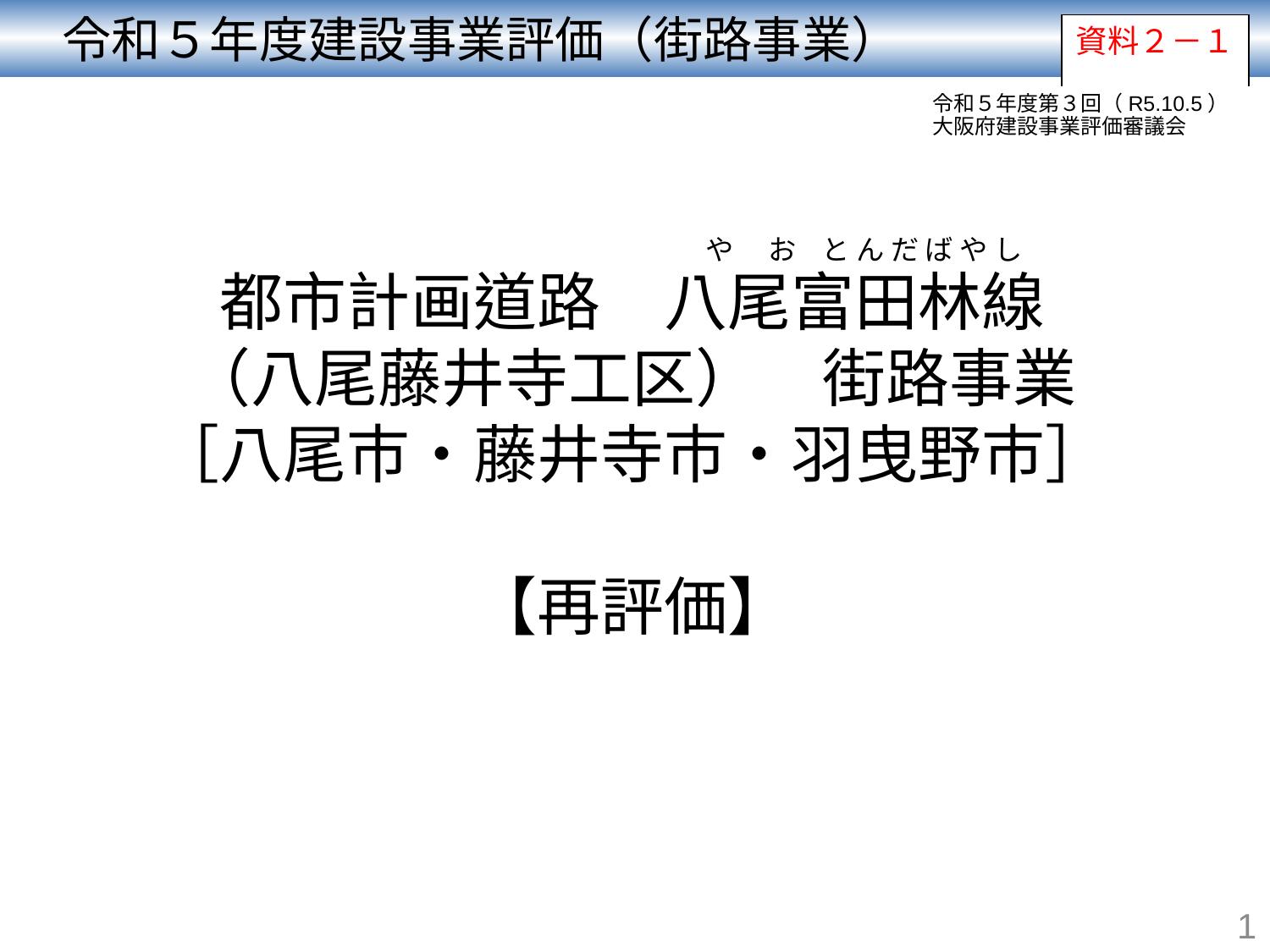

令和５年度建設事業評価（街路事業）
資料２－１
令和５年度第３回（R5.10.5）
大阪府建設事業評価審議会
　　　や 　お    と ん だ ば や し
都市計画道路　八尾富田林線
（八尾藤井寺工区）　街路事業
［八尾市・藤井寺市・羽曳野市］

【再評価】

1